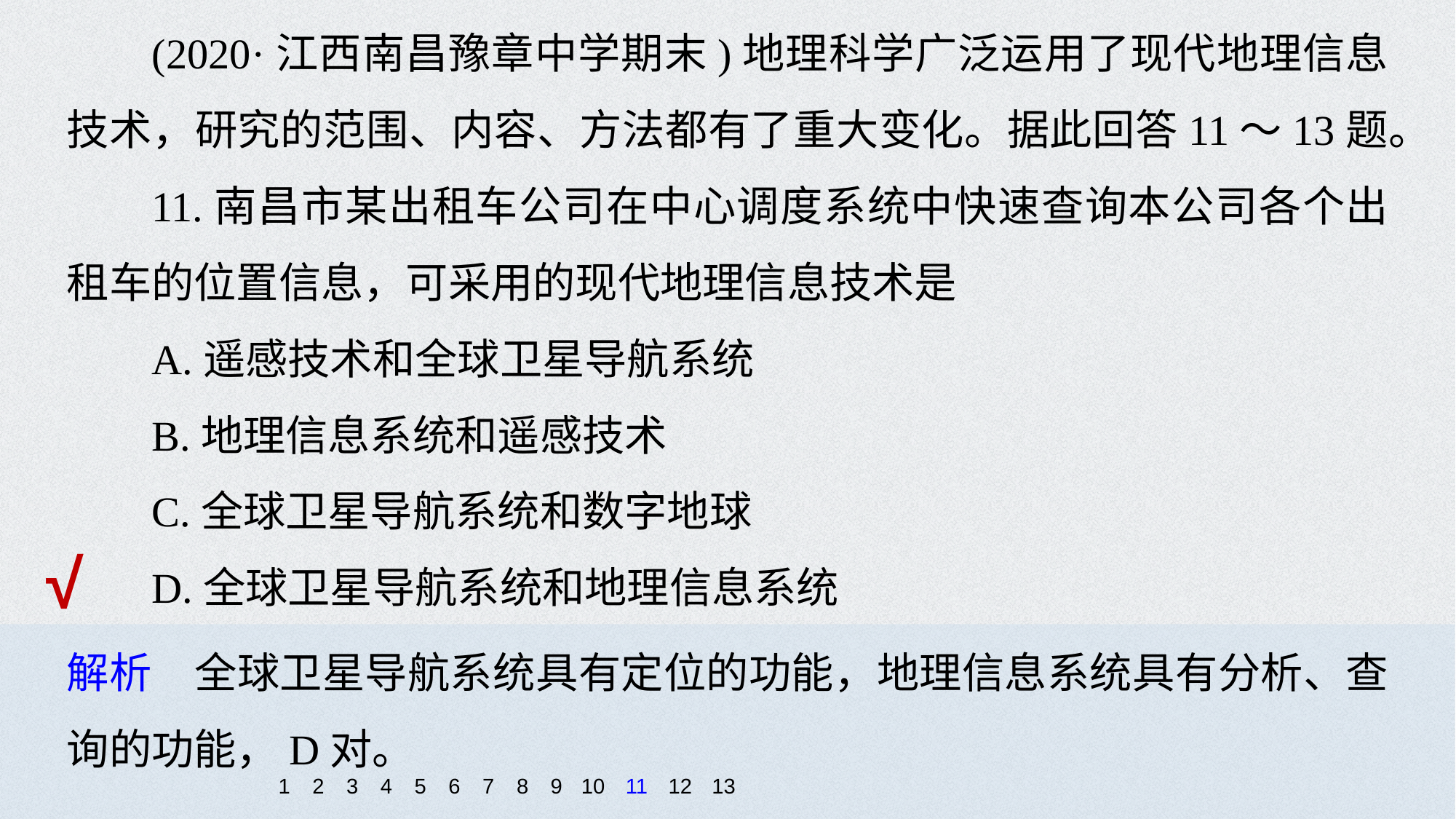

(2020·江西南昌豫章中学期末)地理科学广泛运用了现代地理信息技术，研究的范围、内容、方法都有了重大变化。据此回答11～13题。
11.南昌市某出租车公司在中心调度系统中快速查询本公司各个出租车的位置信息，可采用的现代地理信息技术是
A.遥感技术和全球卫星导航系统
B.地理信息系统和遥感技术
C.全球卫星导航系统和数字地球
D.全球卫星导航系统和地理信息系统
√
解析　全球卫星导航系统具有定位的功能，地理信息系统具有分析、查询的功能，D对。
1
2
3
4
5
6
7
8
9
10
11
12
13